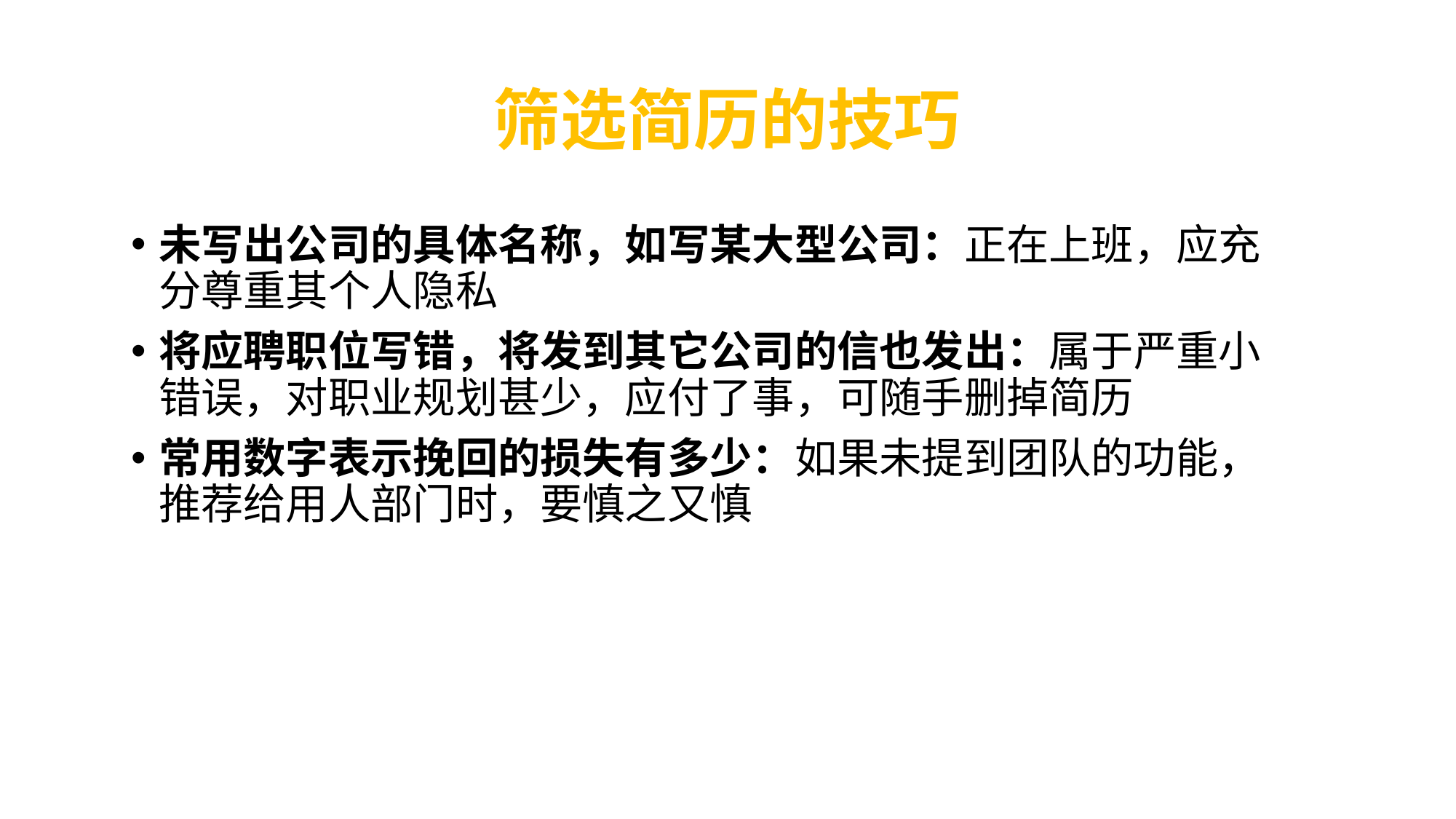

# 筛选简历的技巧
未写出公司的具体名称，如写某大型公司：正在上班，应充分尊重其个人隐私
将应聘职位写错，将发到其它公司的信也发出：属于严重小错误，对职业规划甚少，应付了事，可随手删掉简历
常用数字表示挽回的损失有多少：如果未提到团队的功能，推荐给用人部门时，要慎之又慎